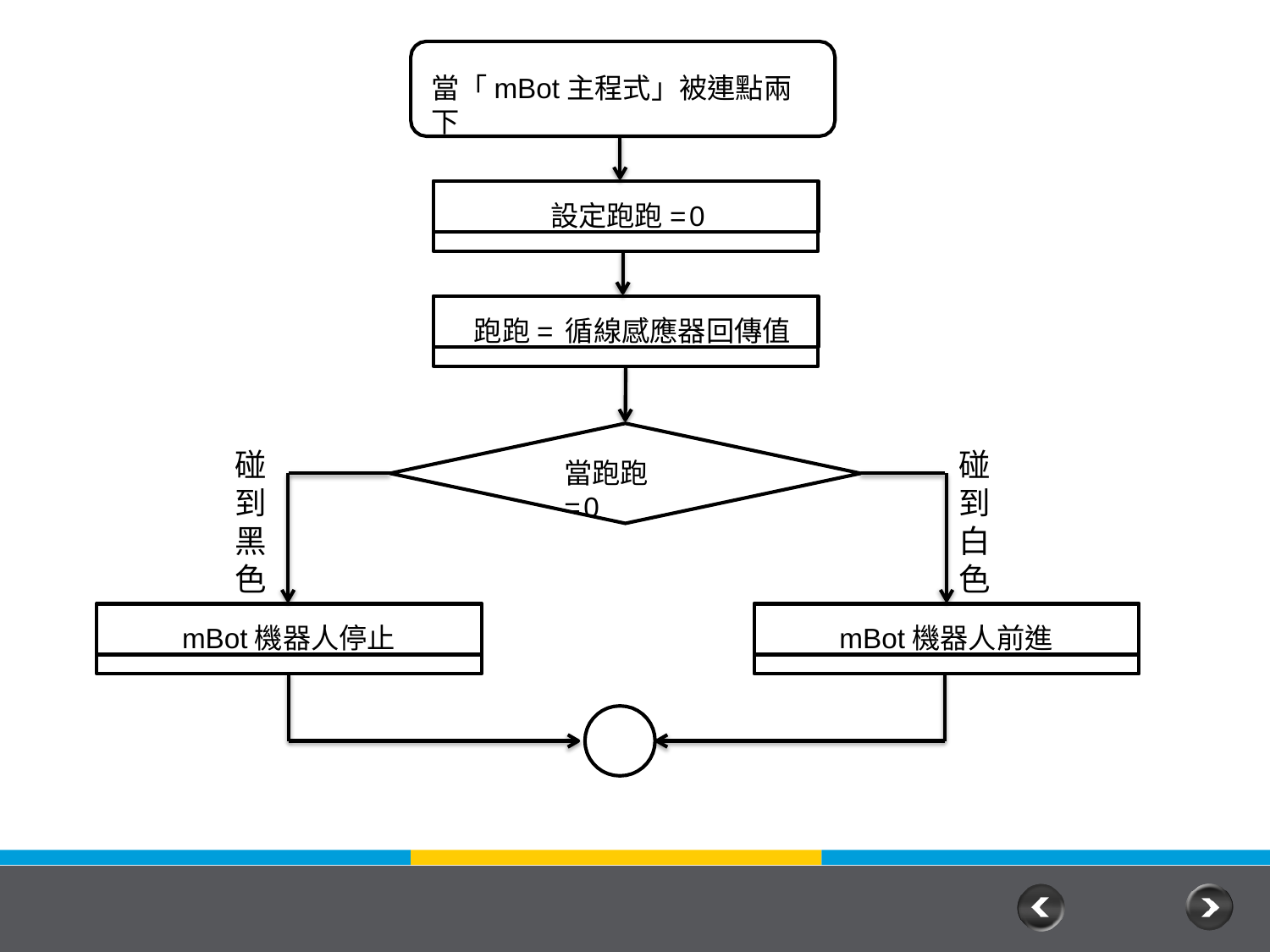

當「mBot主程式」被連點兩下

設定跑跑=0

跑跑=循線感應器回傳值

碰
碰
當跑跑=0

到 黑 色
到 白 色

mBot機器人停止

mBot機器人前進

14